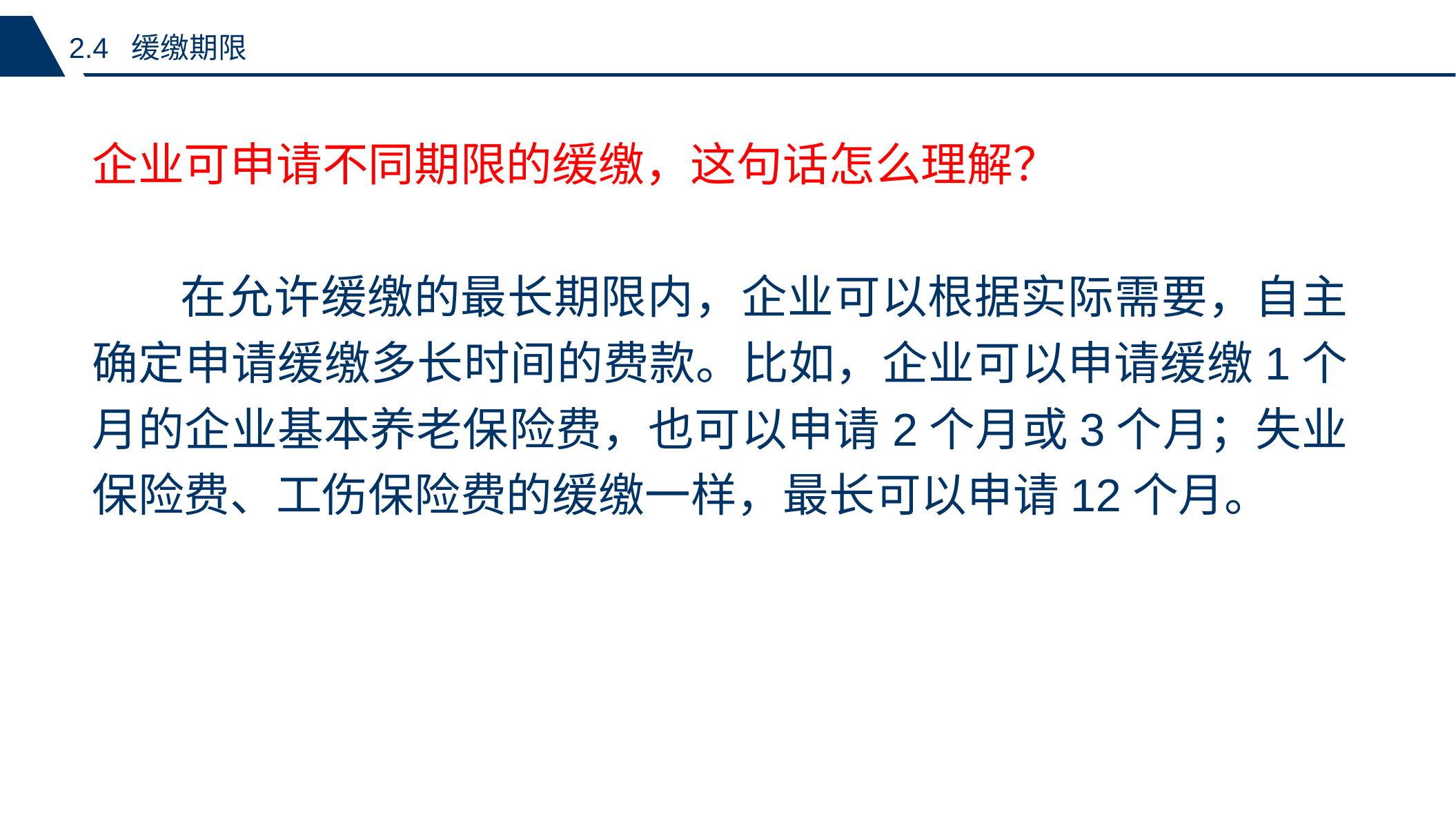

2.4  缓缴期限

企业可申请不同期限的缓缴，这句话怎么理解？

       在允许缓缴的最长期限内，企业可以根据实际需要，自主确定申请缓缴多长时间的费款。比如，企业可以申请缓缴1个月的企业基本养老保险费，也可以申请2个月或3个月；失业保险费、工伤保险费的缓缴一样，最长可以申请12个月。